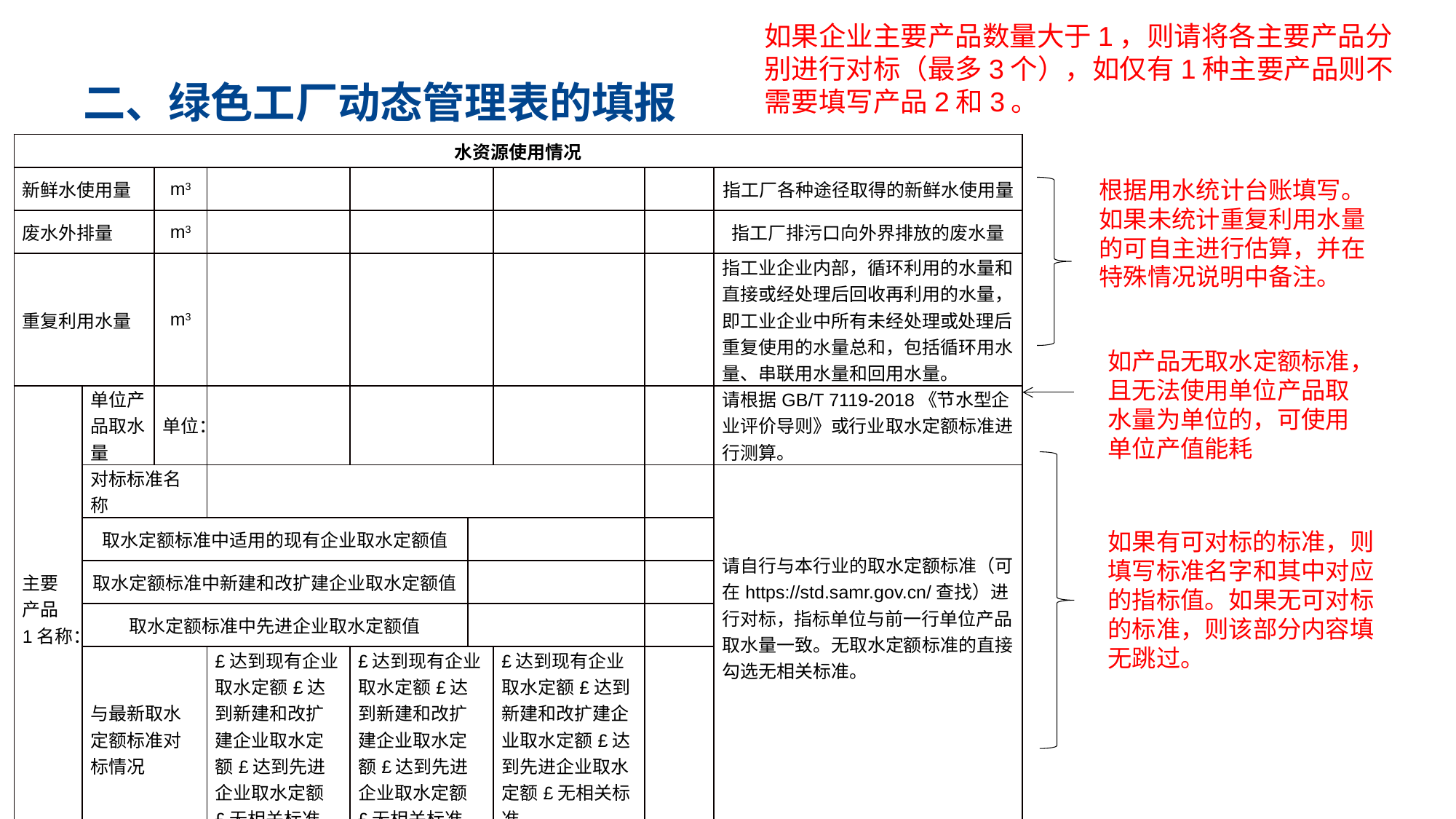

如果企业主要产品数量大于1，则请将各主要产品分别进行对标（最多3个），如仅有1种主要产品则不需要填写产品2和3。
# 二、绿色工厂动态管理表的填报
| 水资源使用情况 |  |  |  |  |  |  |  |  |
| --- | --- | --- | --- | --- | --- | --- | --- | --- |
| 新鲜水使用量 |  | m3 |  |  |  |  |  | 指工厂各种途径取得的新鲜水使用量 |
| 废水外排量 |  | m3 |  |  |  |  |  | 指工厂排污口向外界排放的废水量 |
| 重复利用水量 |  | m3 |  |  |  |  |  | 指工业企业内部，循环利用的水量和直接或经处理后回收再利用的水量，即工业企业中所有未经处理或处理后重复使用的水量总和，包括循环用水量、串联用水量和回用水量。 |
| 主要产品1名称： | 单位产品取水量 | 单位： |  |  |  |  |  | 请根据GB/T 7119-2018《节水型企业评价导则》或行业取水定额标准进行测算。 |
|  | 对标标准名称 |  |  |  |  |  |  | 请自行与本行业的取水定额标准（可在https://std.samr.gov.cn/查找）进行对标，指标单位与前一行单位产品取水量一致。无取水定额标准的直接勾选无相关标准。 |
|  | 取水定额标准中适用的现有企业取水定额值 |  |  |  |  |  |  |  |
|  | 取水定额标准中新建和改扩建企业取水定额值 |  |  |  |  |  |  |  |
|  | 取水定额标准中先进企业取水定额值 |  |  |  |  |  |  |  |
|  | 与最新取水定额标准对标情况 |  | £达到现有企业取水定额£达到新建和改扩建企业取水定额£达到先进企业取水定额£无相关标准 | £达到现有企业取水定额£达到新建和改扩建企业取水定额£达到先进企业取水定额£无相关标准 |  | £达到现有企业取水定额£达到新建和改扩建企业取水定额£达到先进企业取水定额£无相关标准 |  |  |
根据用水统计台账填写。如果未统计重复利用水量的可自主进行估算，并在特殊情况说明中备注。

如产品无取水定额标准，且无法使用单位产品取水量为单位的，可使用单位产值能耗

如果有可对标的标准，则填写标准名字和其中对应的指标值。如果无可对标的标准，则该部分内容填无跳过。